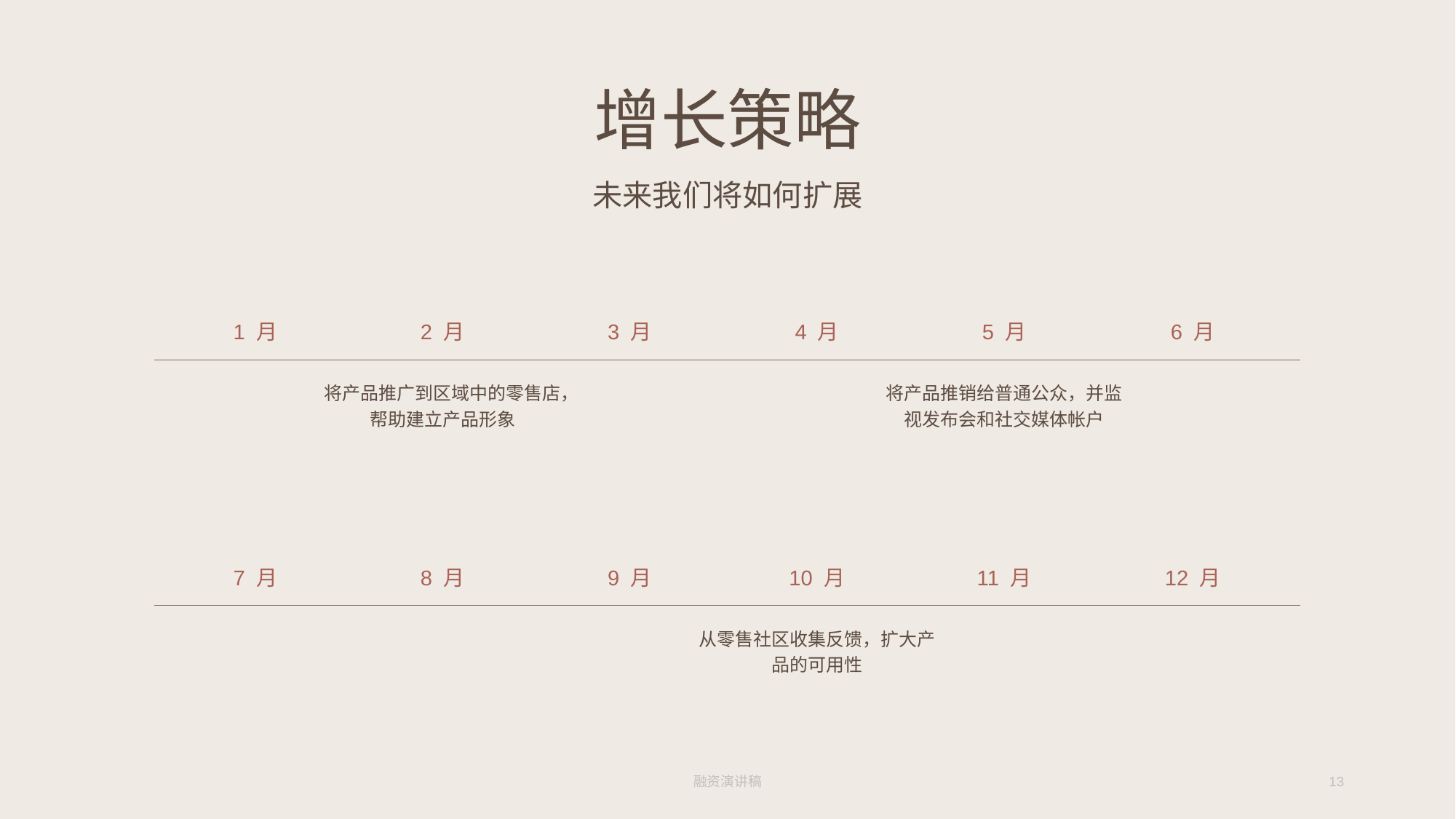

# 增长策略
未来我们将如何扩展
1 月
2 月
3 月
4 月
5 月
6 月
将产品推广到区域中的零售店，帮助建立产品形象
将产品推销给普通公众，并监视发布会和社交媒体帐户
7 月
8 月
9 月
10 月
11 月
12 月
从零售社区收集反馈，扩大产品的可用性
融资演讲稿
13